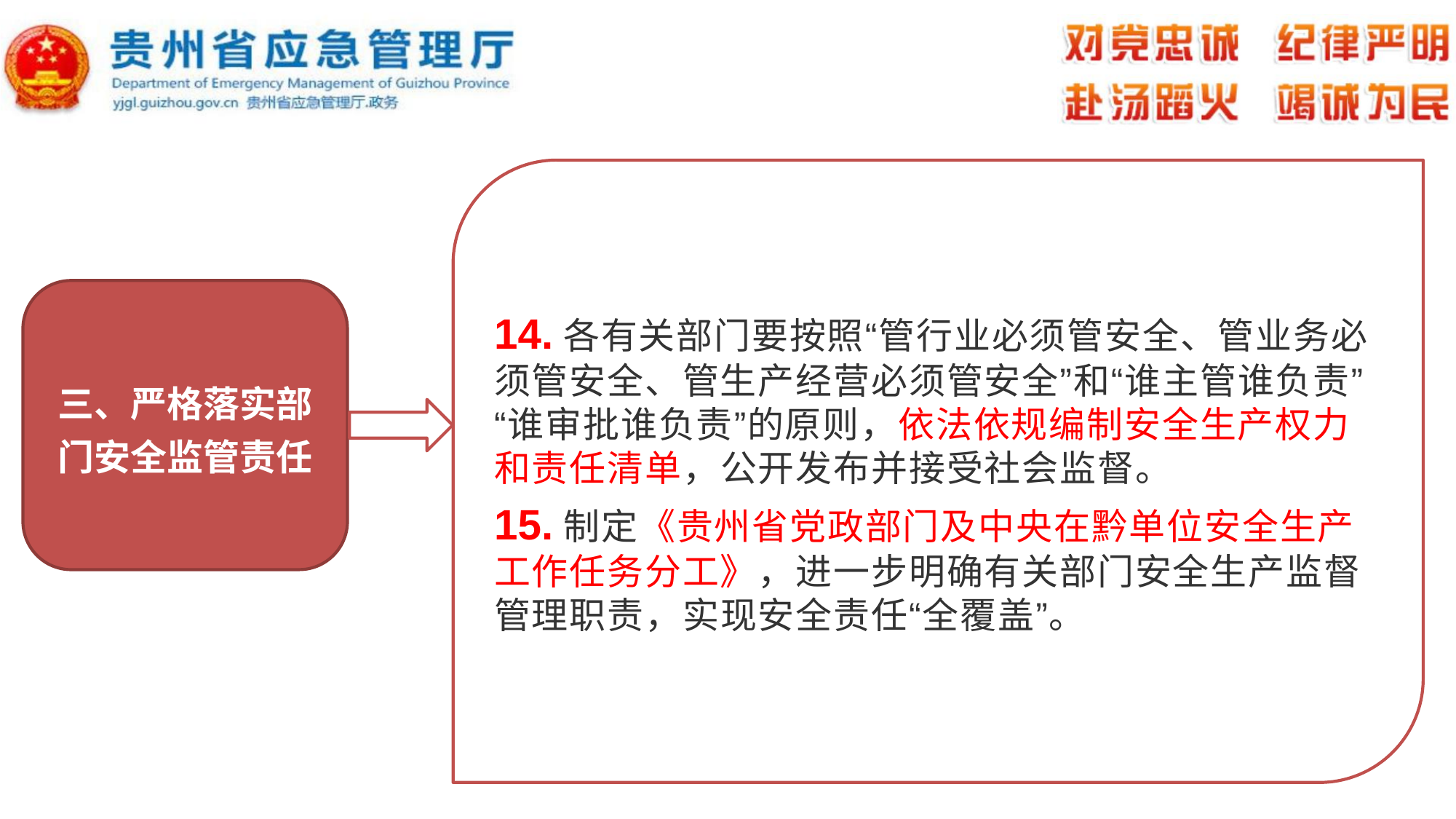

14.各有关部门要按照“管行业必须管安全、管业务必须管安全、管生产经营必须管安全”和“谁主管谁负责”“谁审批谁负责”的原则，依法依规编制安全生产权力和责任清单，公开发布并接受社会监督。
15.制定《贵州省党政部门及中央在黔单位安全生产工作任务分工》，进一步明确有关部门安全生产监督管理职责，实现安全责任“全覆盖”。
三、严格落实部门安全监管责任